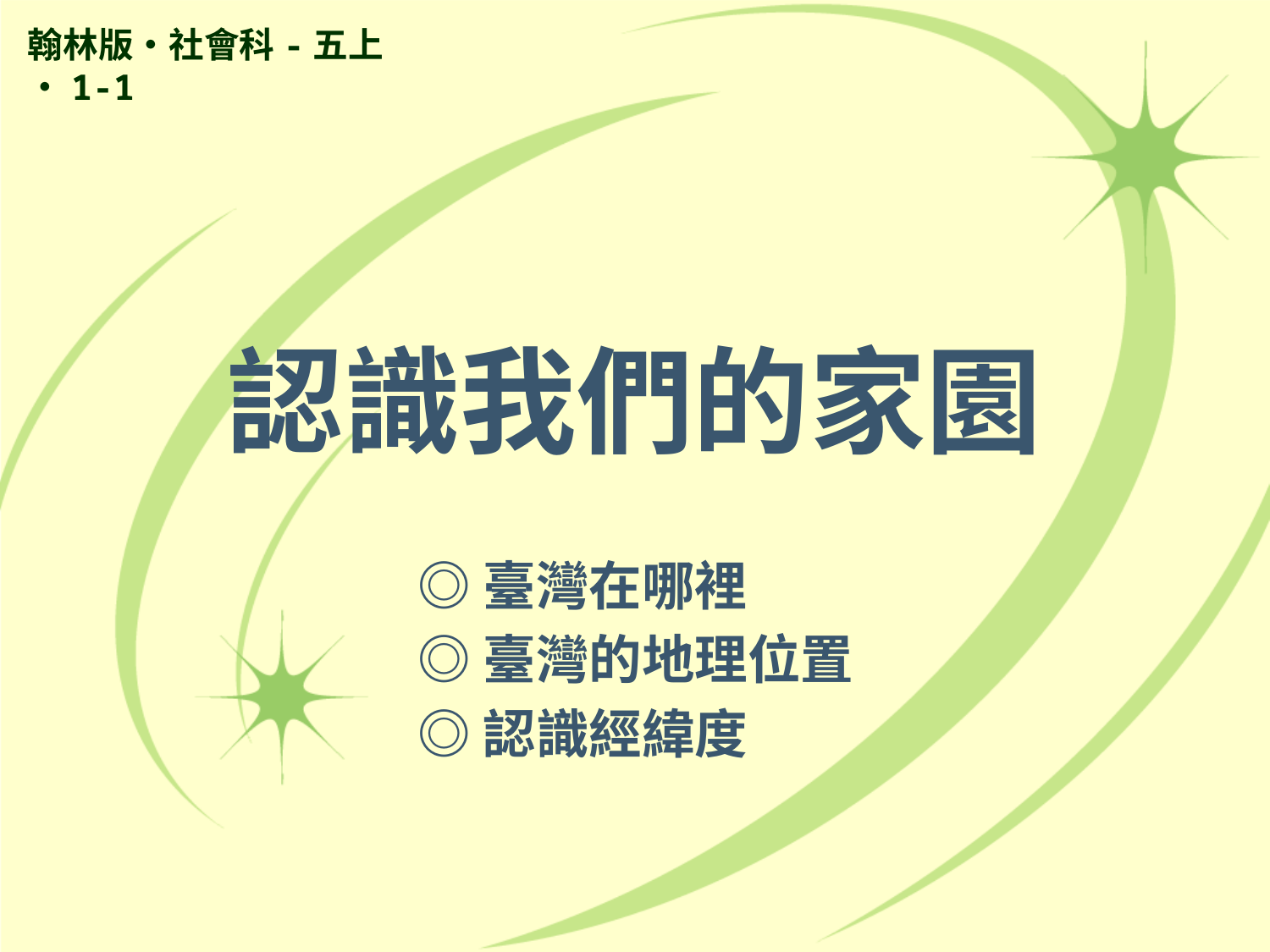

翰林版•社會科-五上•1-1
# 認識我們的家園
◎臺灣在哪裡
◎臺灣的地理位置
◎認識經緯度